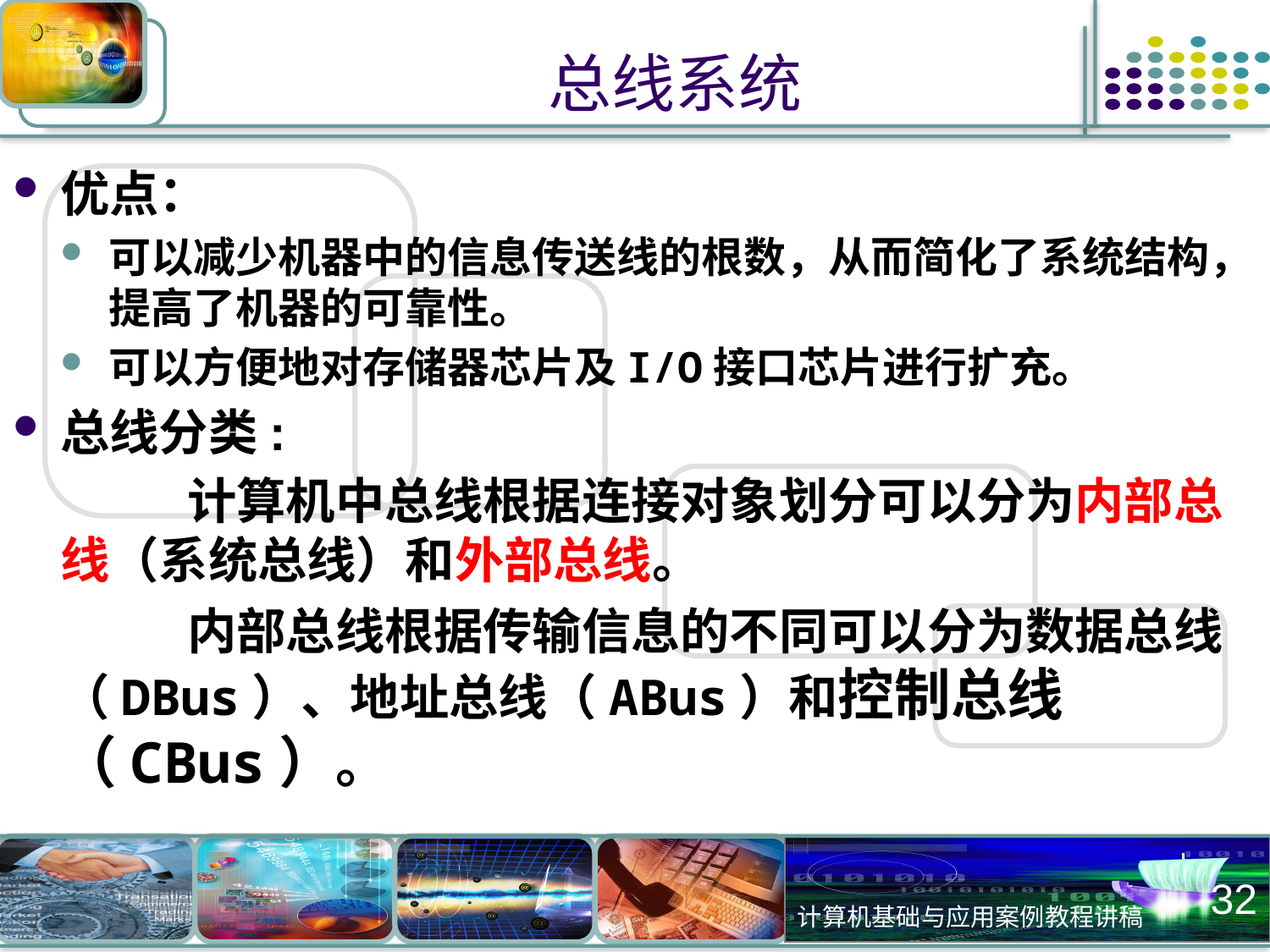

# 总线系统
优点：
可以减少机器中的信息传送线的根数，从而简化了系统结构，提高了机器的可靠性。
可以方便地对存储器芯片及I/O接口芯片进行扩充。
总线分类:
		计算机中总线根据连接对象划分可以分为内部总线（系统总线）和外部总线。
		内部总线根据传输信息的不同可以分为数据总线（DBus）、地址总线（ABus）和控制总线（CBus）。

32